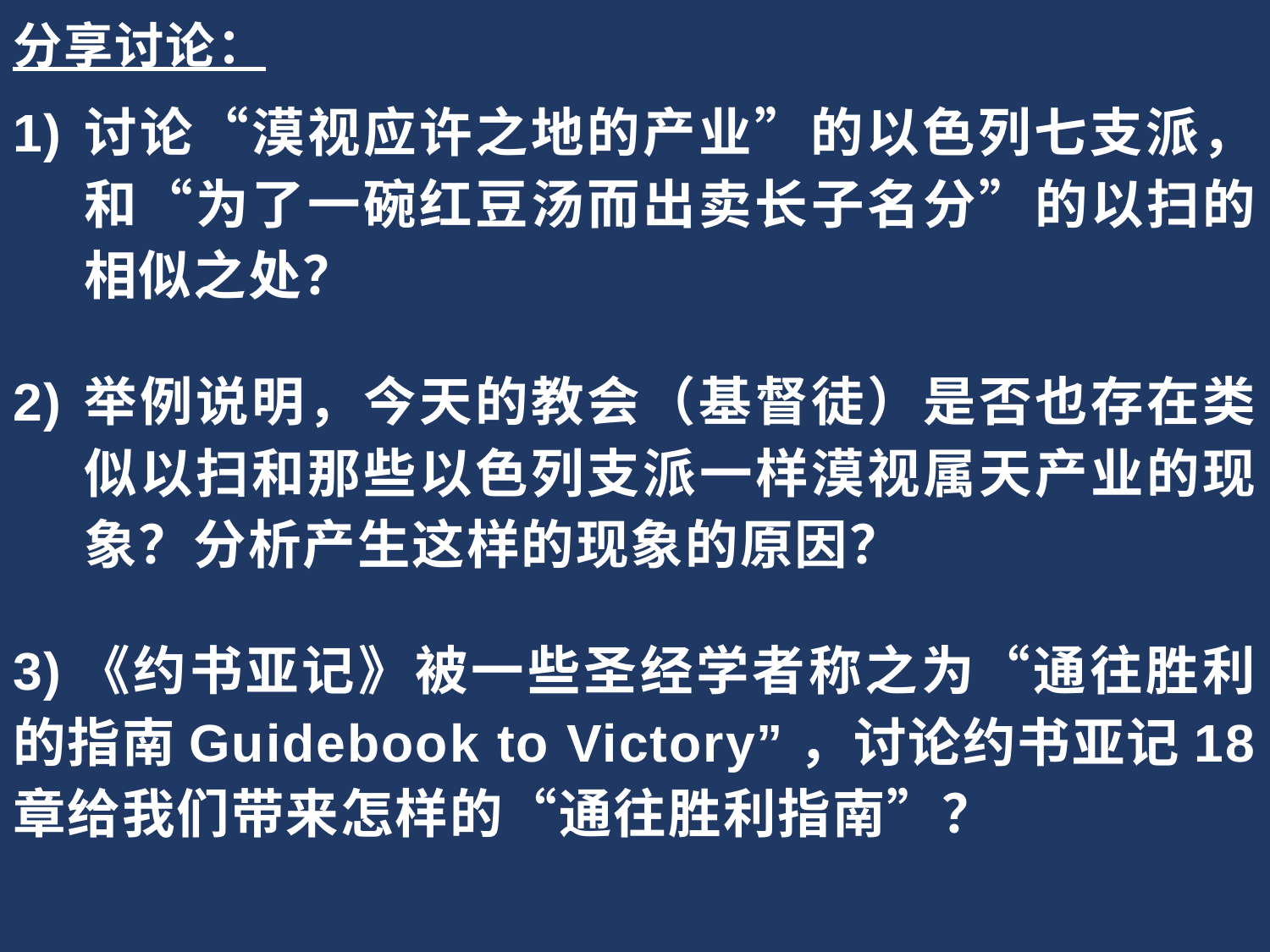

分享讨论：
讨论“漠视应许之地的产业”的以色列七支派，和“为了一碗红豆汤而出卖长子名分”的以扫的相似之处？

举例说明，今天的教会（基督徒）是否也存在类似以扫和那些以色列支派一样漠视属天产业的现象？分析产生这样的现象的原因？

3)《约书亚记》被一些圣经学者称之为“通往胜利的指南Guidebook to Victory”，讨论约书亚记18章给我们带来怎样的“通往胜利指南”？